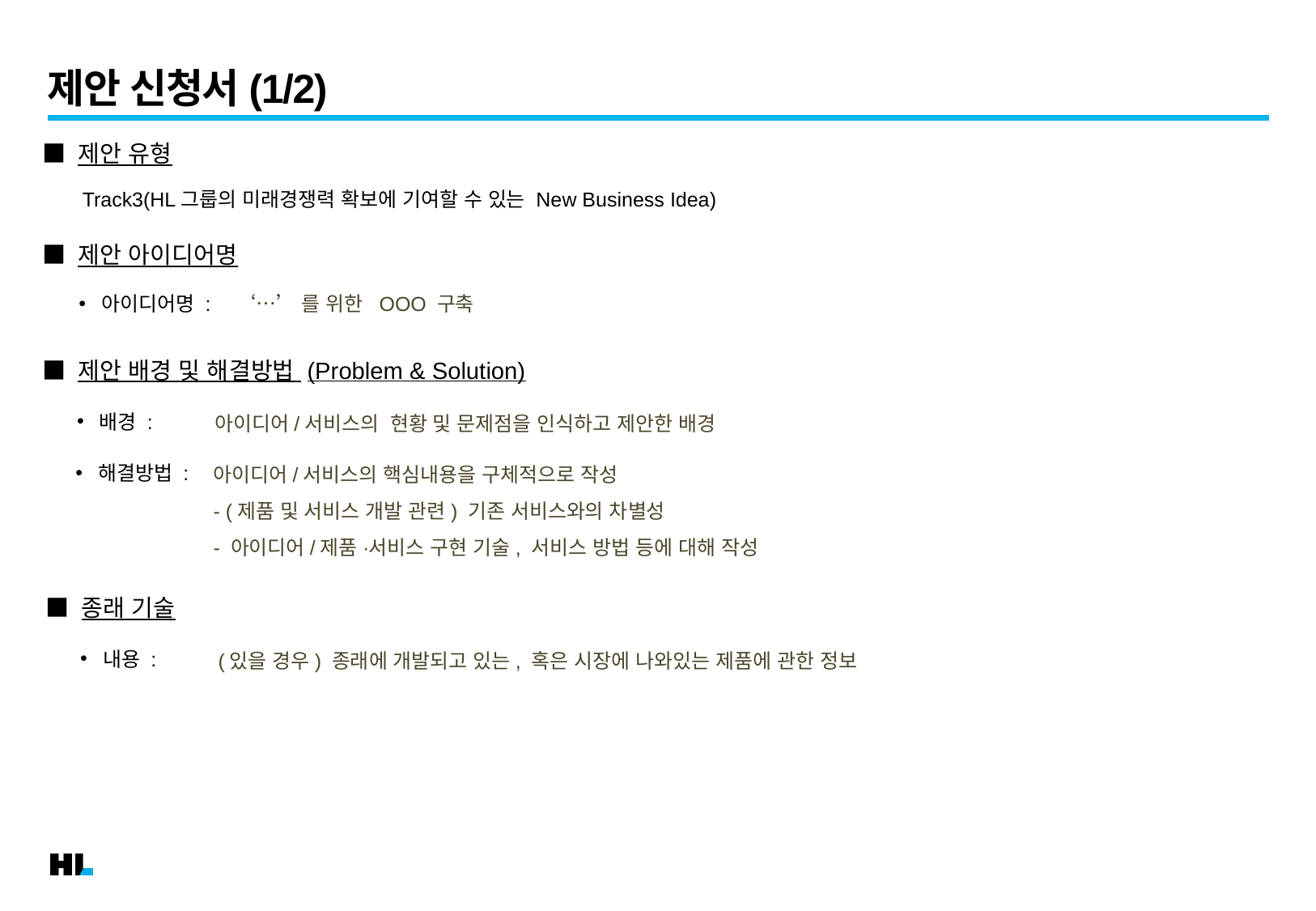

# 제안 신청서(1/2)
■ 제안 유형
Track3(HL그룹의 미래경쟁력 확보에 기여할 수 있는 New Business Idea)
■ 제안 아이디어명
‘…’를 위한  OOO 구축
아이디어명 :
■ 제안 배경 및 해결방법 (Problem & Solution)
배경 :
아이디어/서비스의  현황 및 문제점을 인식하고 제안한 배경
해결방법 :
아이디어/서비스의 핵심내용을 구체적으로 작성
- (제품 및 서비스 개발 관련) 기존 서비스와의 차별성
- 아이디어/제품 ∙서비스 구현 기술, 서비스 방법 등에 대해 작성

■ 종래 기술
내용 :
(있을 경우) 종래에 개발되고 있는, 혹은 시장에 나와있는 제품에 관한 정보